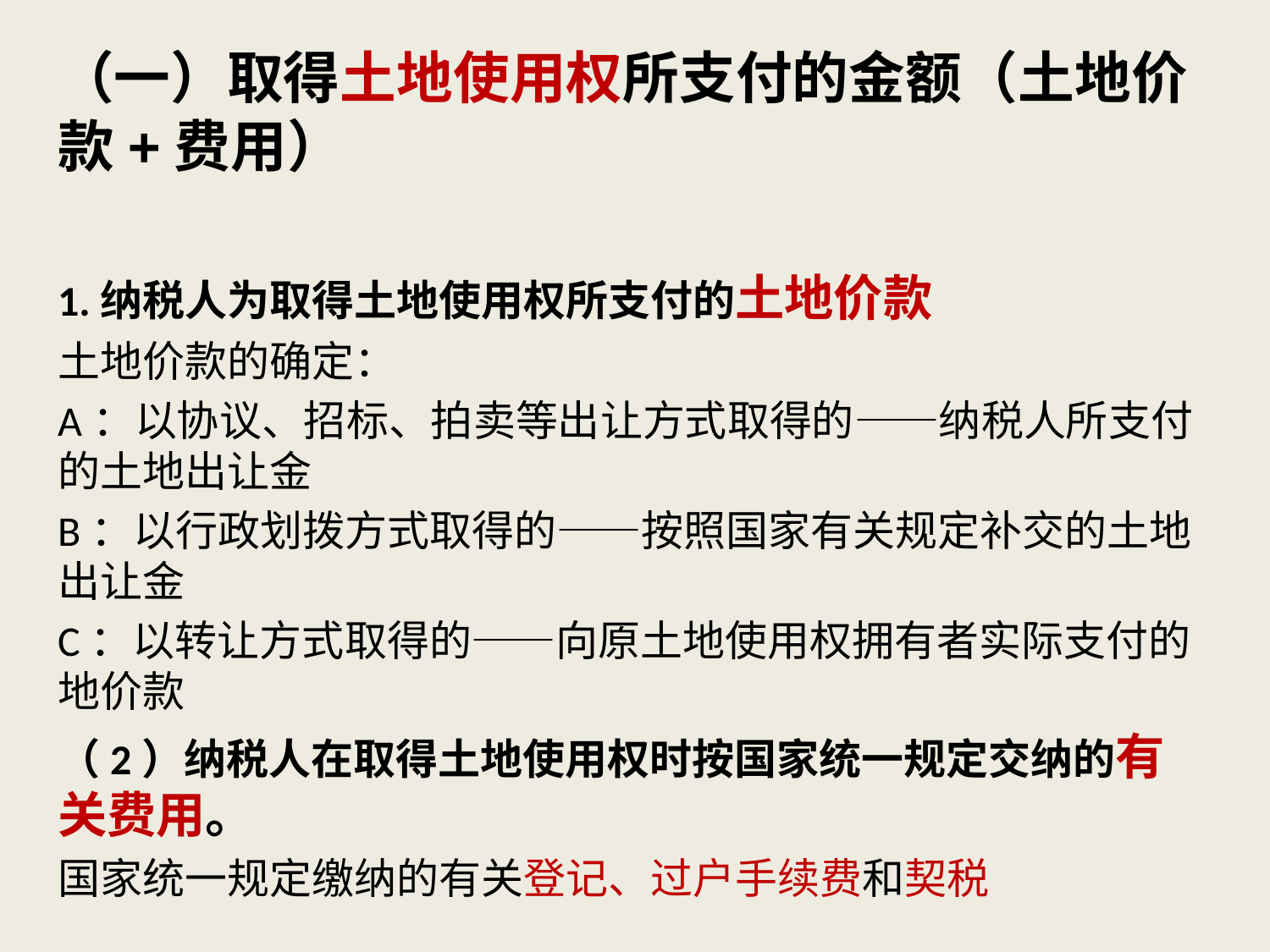

（一）取得土地使用权所支付的金额（土地价款+费用）

1.纳税人为取得土地使用权所支付的土地价款
土地价款的确定：
A：以协议、招标、拍卖等出让方式取得的——纳税人所支付的土地出让金
B：以行政划拨方式取得的——按照国家有关规定补交的土地出让金
C：以转让方式取得的——向原土地使用权拥有者实际支付的地价款
（2）纳税人在取得土地使用权时按国家统一规定交纳的有关费用。
国家统一规定缴纳的有关登记、过户手续费和契税